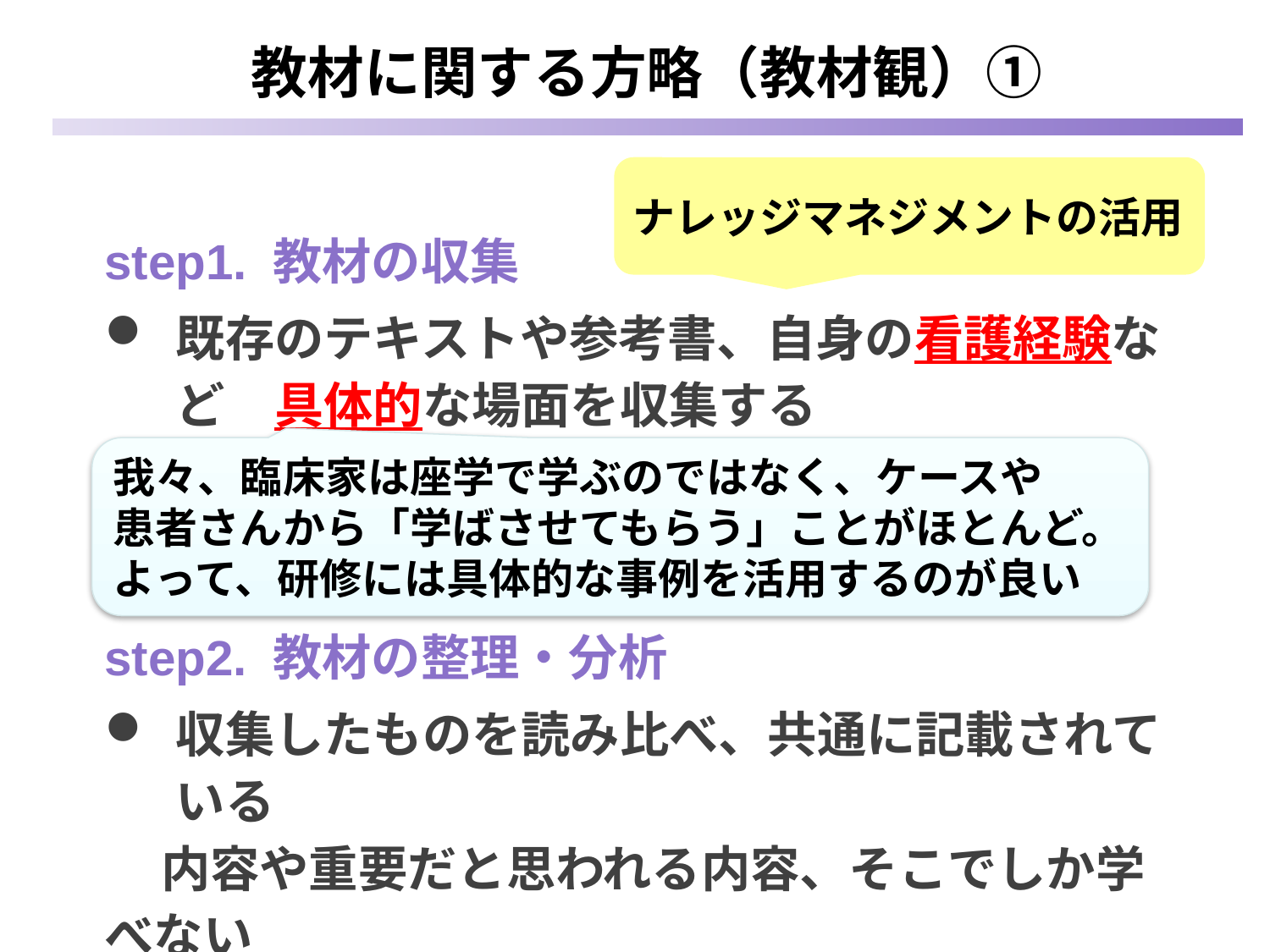

教材に関する方略（教材観）①

ナレッジマネジメントの活用
step1. 教材の収集
既存のテキストや参考書、自身の看護経験など　具体的な場面を収集する

step2. 教材の整理・分析
収集したものを読み比べ、共通に記載されている
    内容や重要だと思われる内容、そこでしか学べない
    ものを抽出し整理する

我々、臨床家は座学で学ぶのではなく、ケースや
患者さんから「学ばさせてもらう」ことがほとんど。
よって、研修には具体的な事例を活用するのが良い